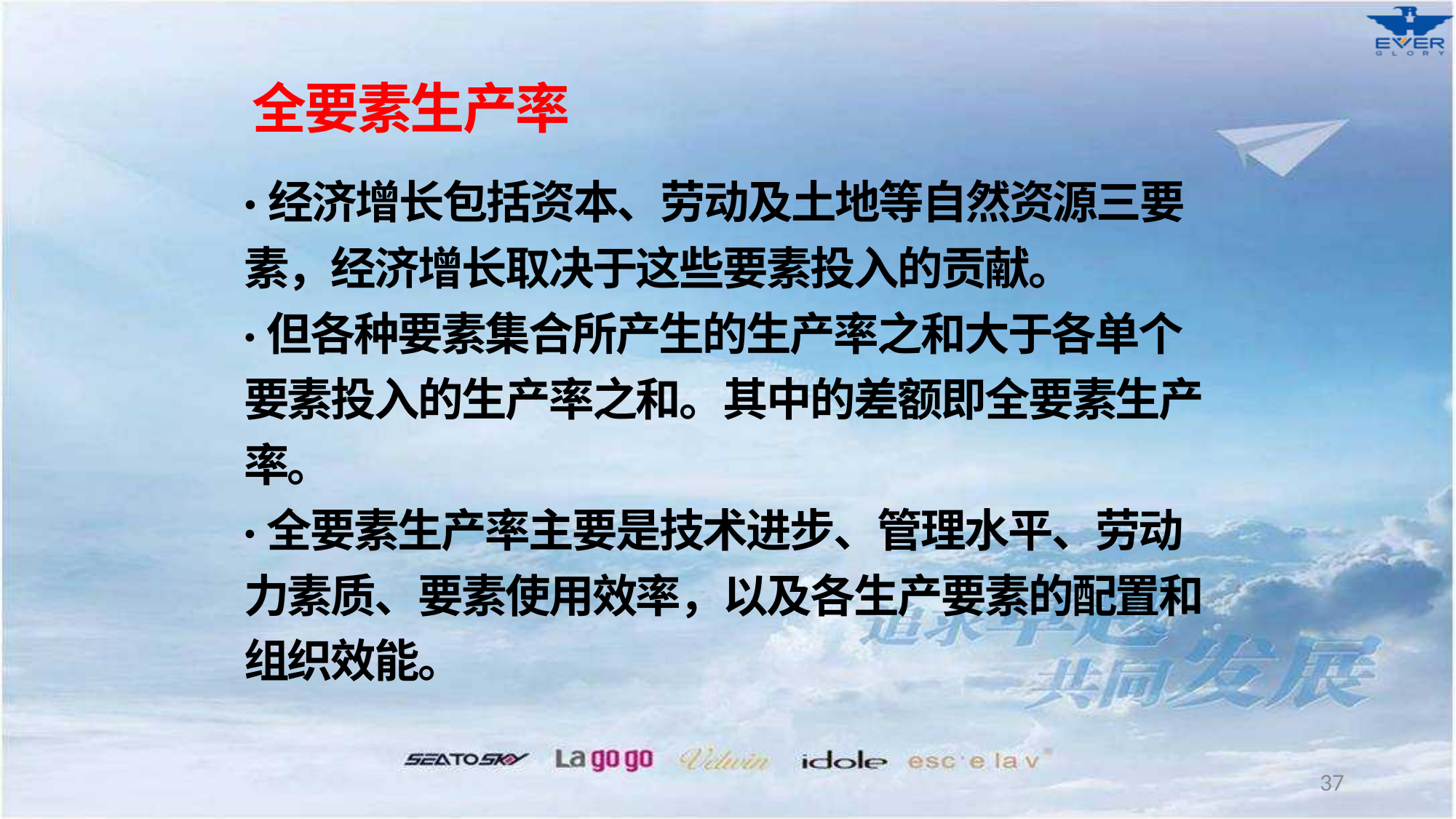

全要素生产率
·经济增长包括资本、劳动及土地等自然资源三要素，经济增长取决于这些要素投入的贡献。
·但各种要素集合所产生的生产率之和大于各单个要素投入的生产率之和。其中的差额即全要素生产率。
·全要素生产率主要是技术进步、管理水平、劳动力素质、要素使用效率，以及各生产要素的配置和组织效能。
37